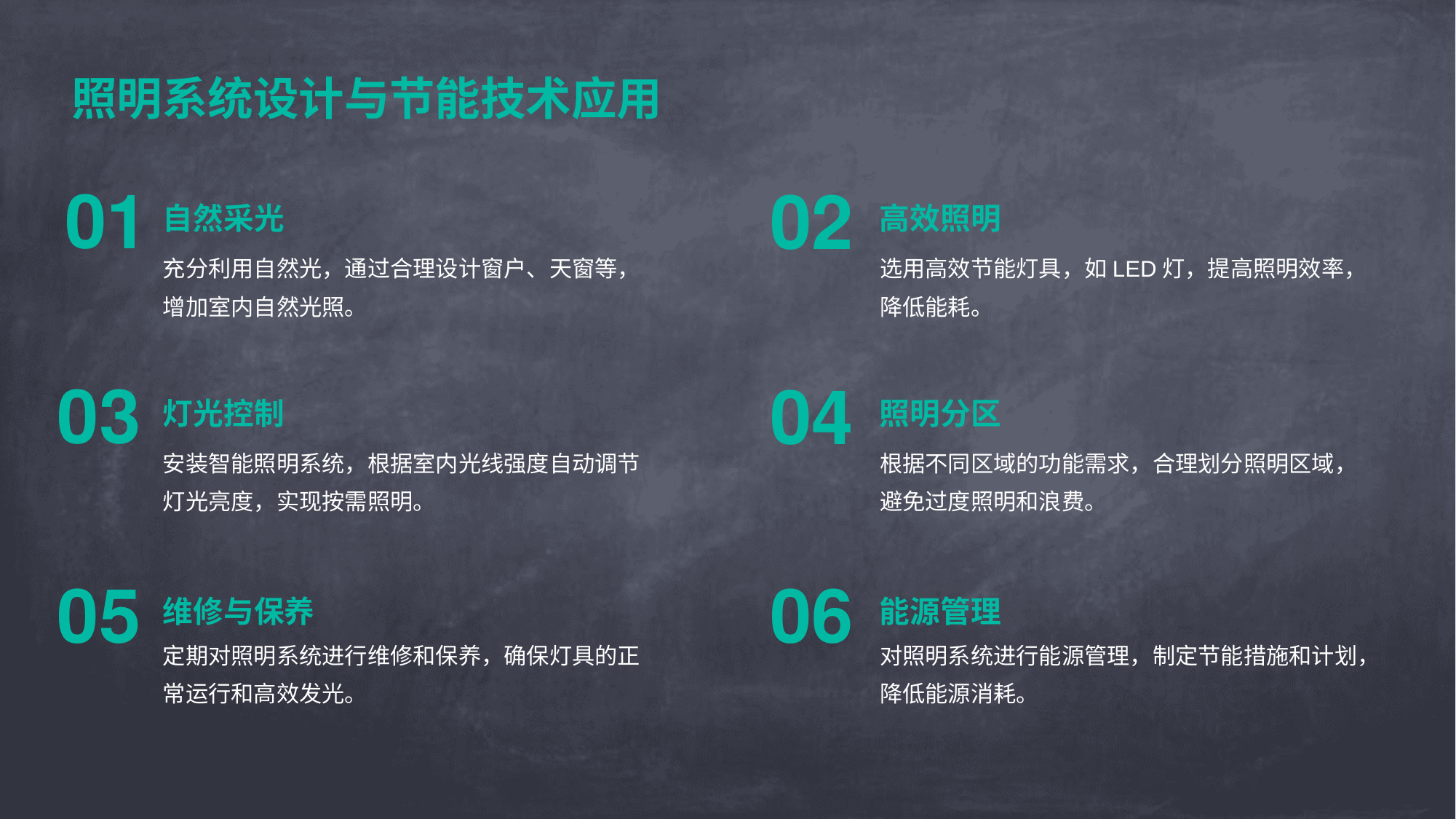

照明系统设计与节能技术应用
自然采光
高效照明
01
02
充分利用自然光，通过合理设计窗户、天窗等，增加室内自然光照。
选用高效节能灯具，如LED灯，提高照明效率，降低能耗。
灯光控制
照明分区
03
04
安装智能照明系统，根据室内光线强度自动调节灯光亮度，实现按需照明。
根据不同区域的功能需求，合理划分照明区域，避免过度照明和浪费。
维修与保养
能源管理
05
06
定期对照明系统进行维修和保养，确保灯具的正常运行和高效发光。
对照明系统进行能源管理，制定节能措施和计划，降低能源消耗。